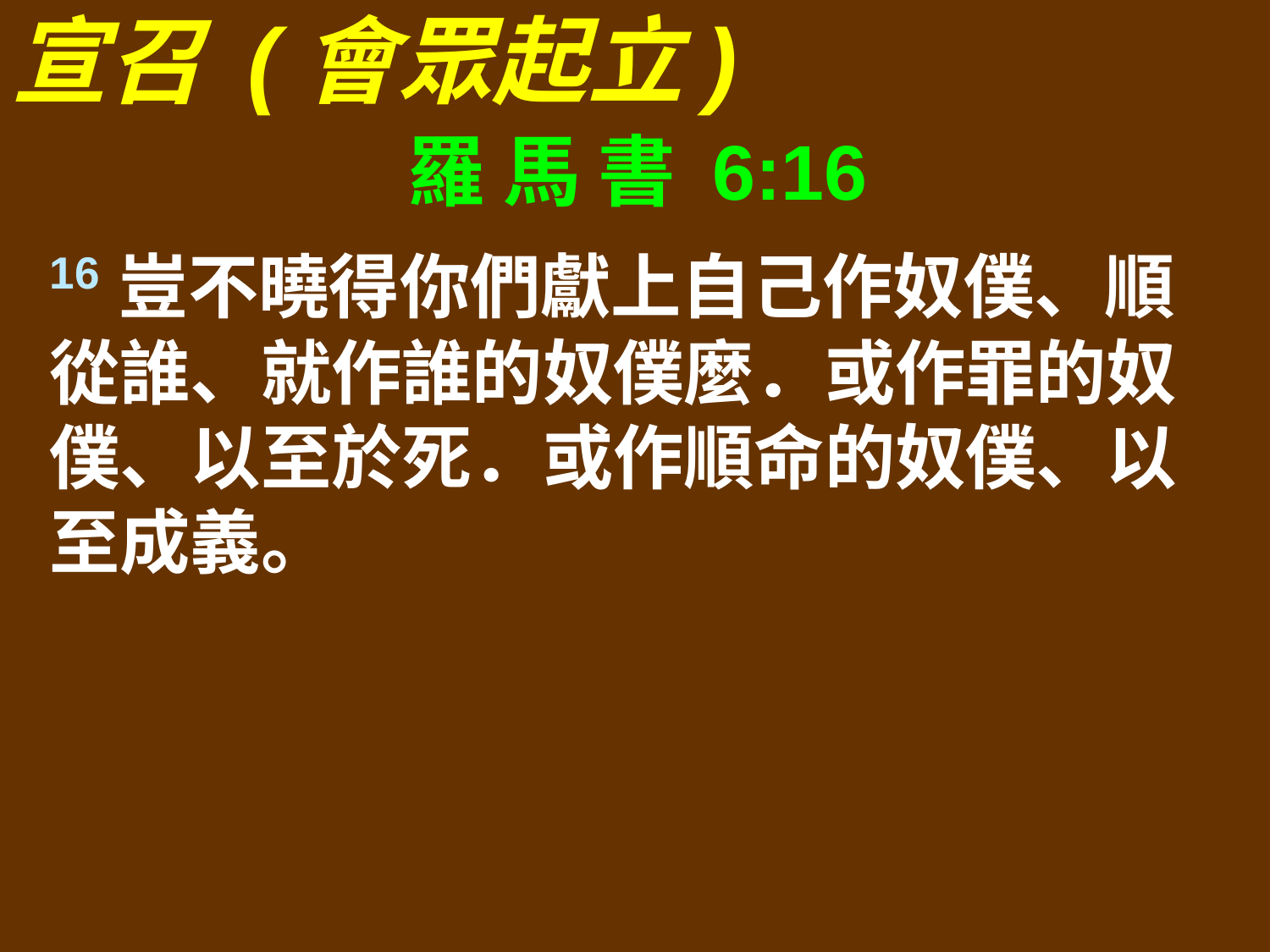

宣召 (會眾起立)
羅 馬 書 6:16
16豈不曉得你們獻上自己作奴僕、順從誰、就作誰的奴僕麼．或作罪的奴僕、以至於死．或作順命的奴僕、以至成義。